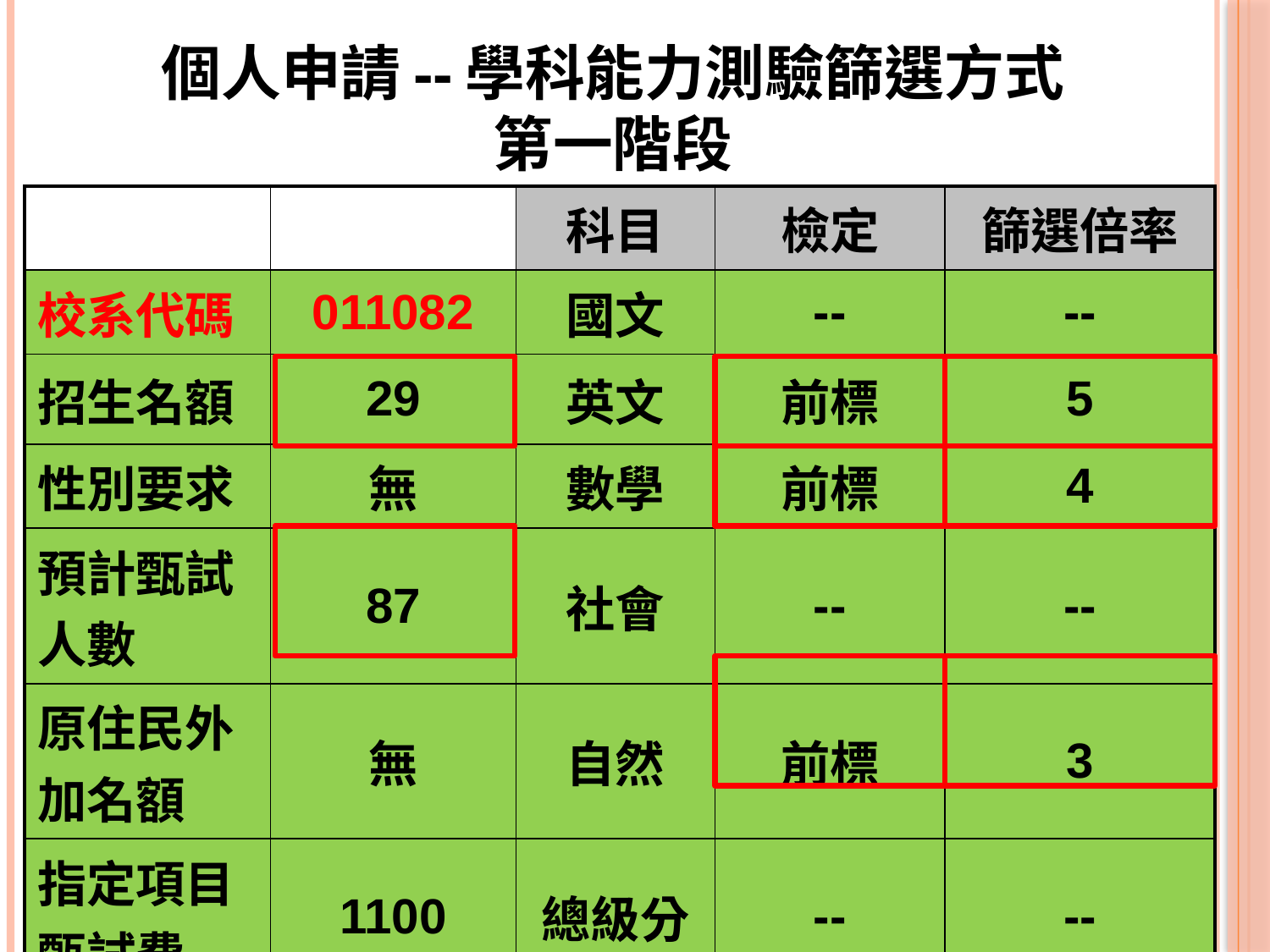

# 個人申請--學科能力測驗篩選方式 第一階段
|  |  | 科目 | 檢定 | 篩選倍率 |
| --- | --- | --- | --- | --- |
| 校系代碼 | 011082 | 國文 | -- | -- |
| 招生名額 | 29 | 英文 | 前標 | 5 |
| 性別要求 | 無 | 數學 | 前標 | 4 |
| 預計甄試人數 | 87 | 社會 | -- | -- |
| 原住民外加名額 | 無 | 自然 | 前標 | 3 |
| 指定項目甄試費 | 1100 | 總級分 | -- | -- |